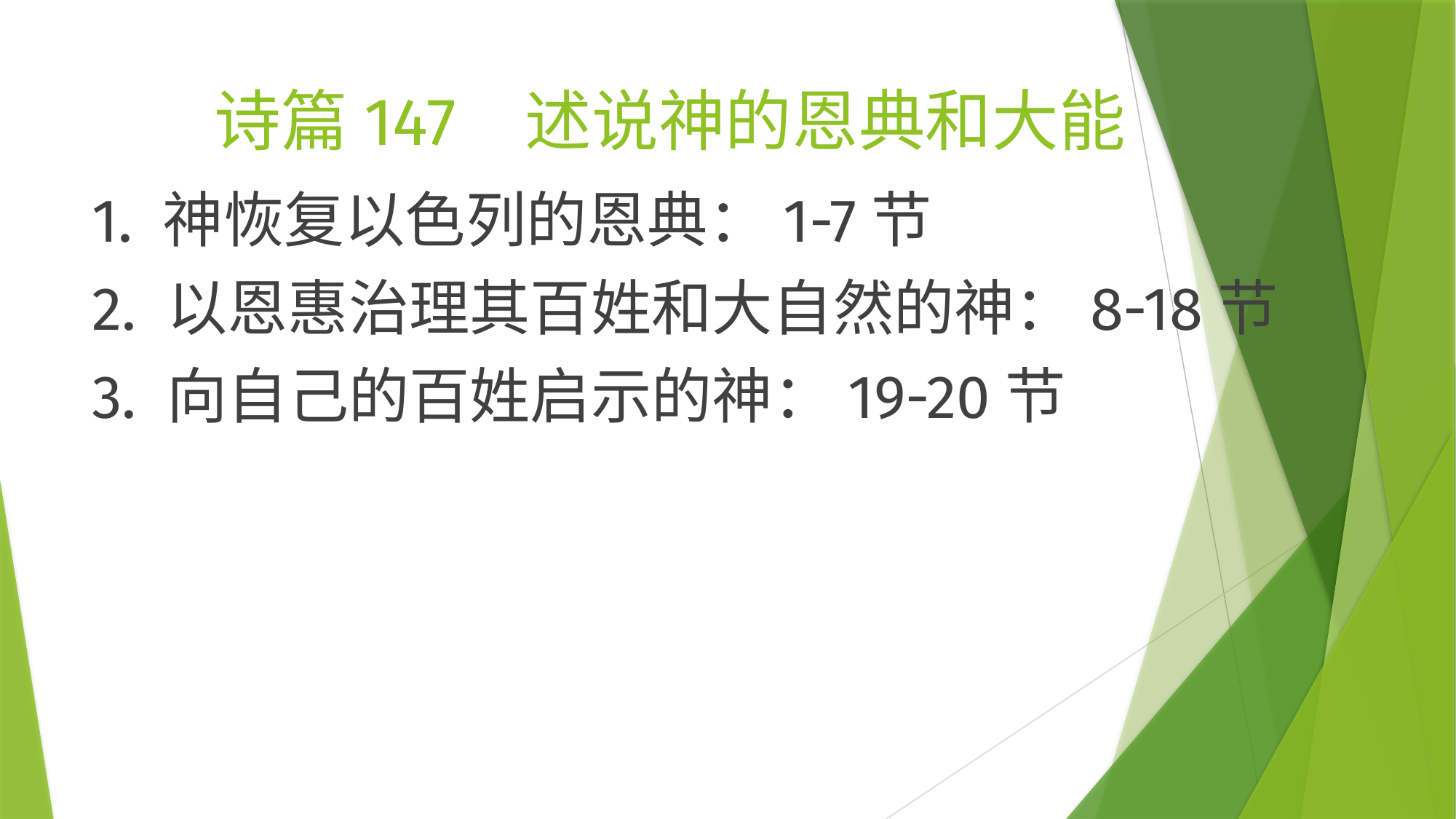

# 诗篇147   述说神的恩典和大能
1. 神恢复以色列的恩典：1-7节
2. 以恩惠治理其百姓和大自然的神：8-18节
3. 向自己的百姓启示的神：19-20节